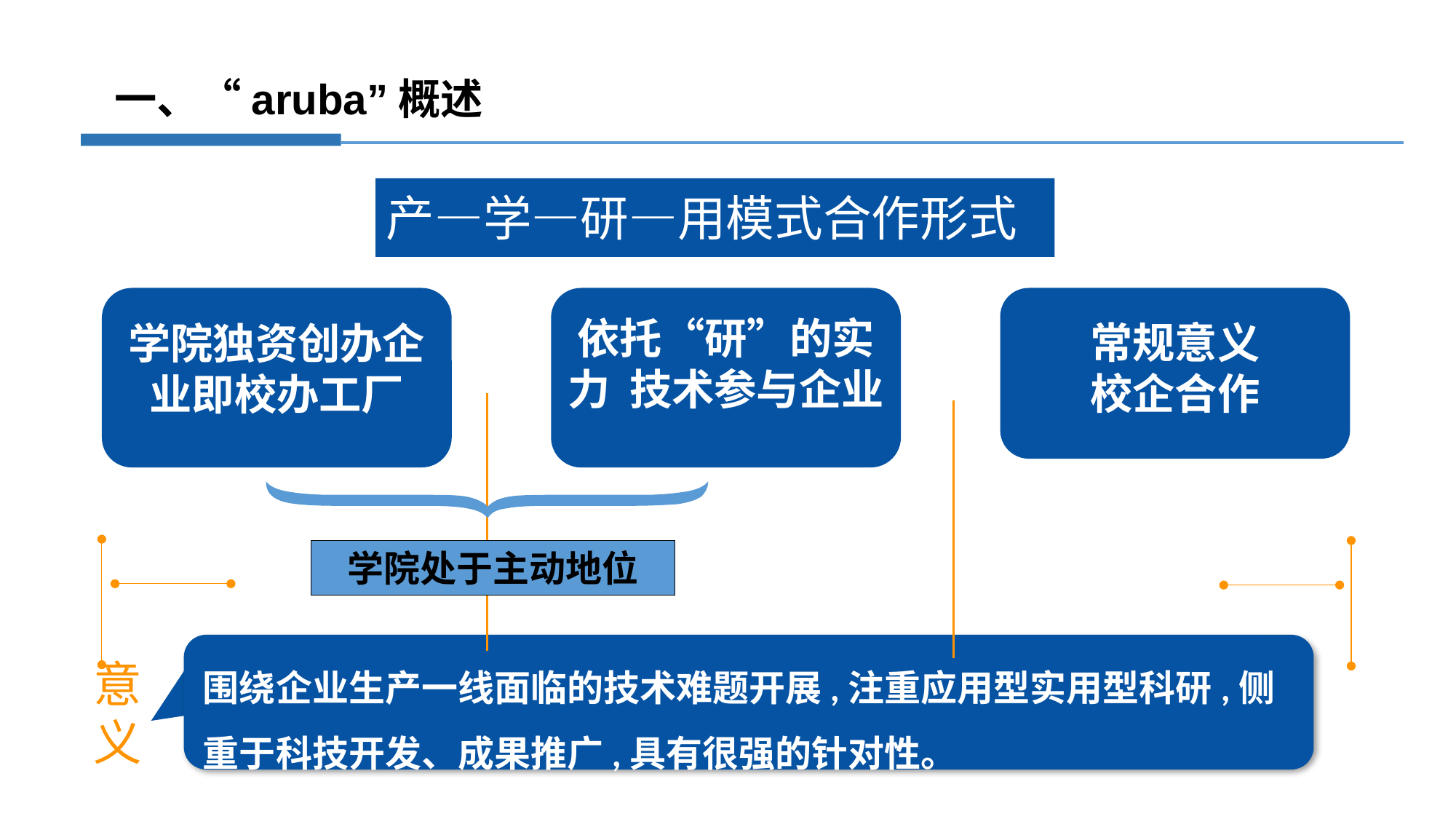

一、“aruba”概述

产—学—研—用模式合作形式

常规意义
校企合作

学院独资创办企业即校办工厂

依托“研”的实力  技术参与企业
学院处于主动地位

围绕企业生产一线面临的技术难题开展,注重应用型实用型科研,侧重于科技开发、成果推广,具有很强的针对性。
意义